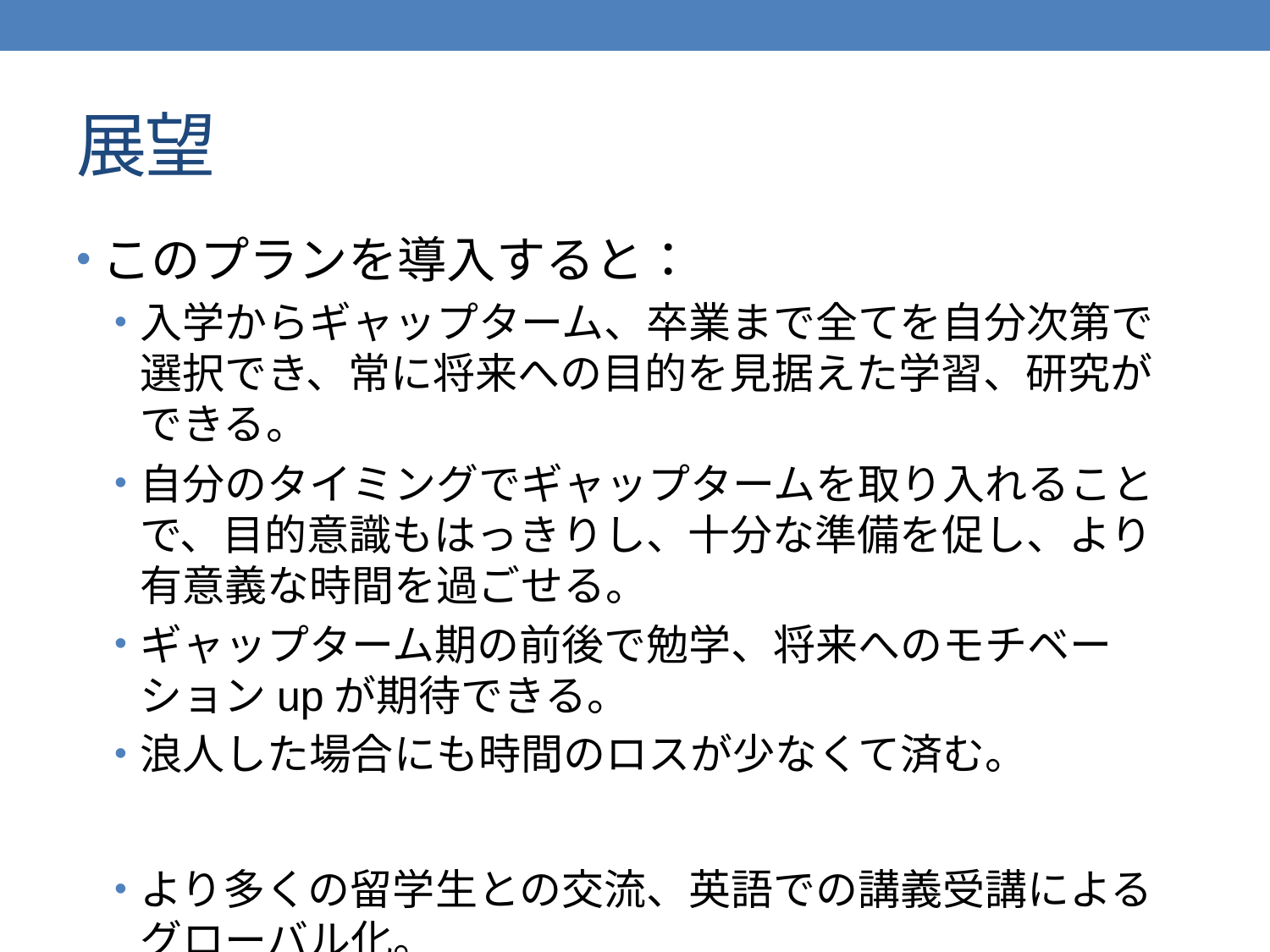

# 展望
このプランを導入すると：
入学からギャップターム、卒業まで全てを自分次第で選択でき、常に将来への目的を見据えた学習、研究ができる。
自分のタイミングでギャップタームを取り入れることで、目的意識もはっきりし、十分な準備を促し、より有意義な時間を過ごせる。
ギャップターム期の前後で勉学、将来へのモチベーションupが期待できる。
浪人した場合にも時間のロスが少なくて済む。

より多くの留学生との交流、英語での講義受講によるグローバル化。